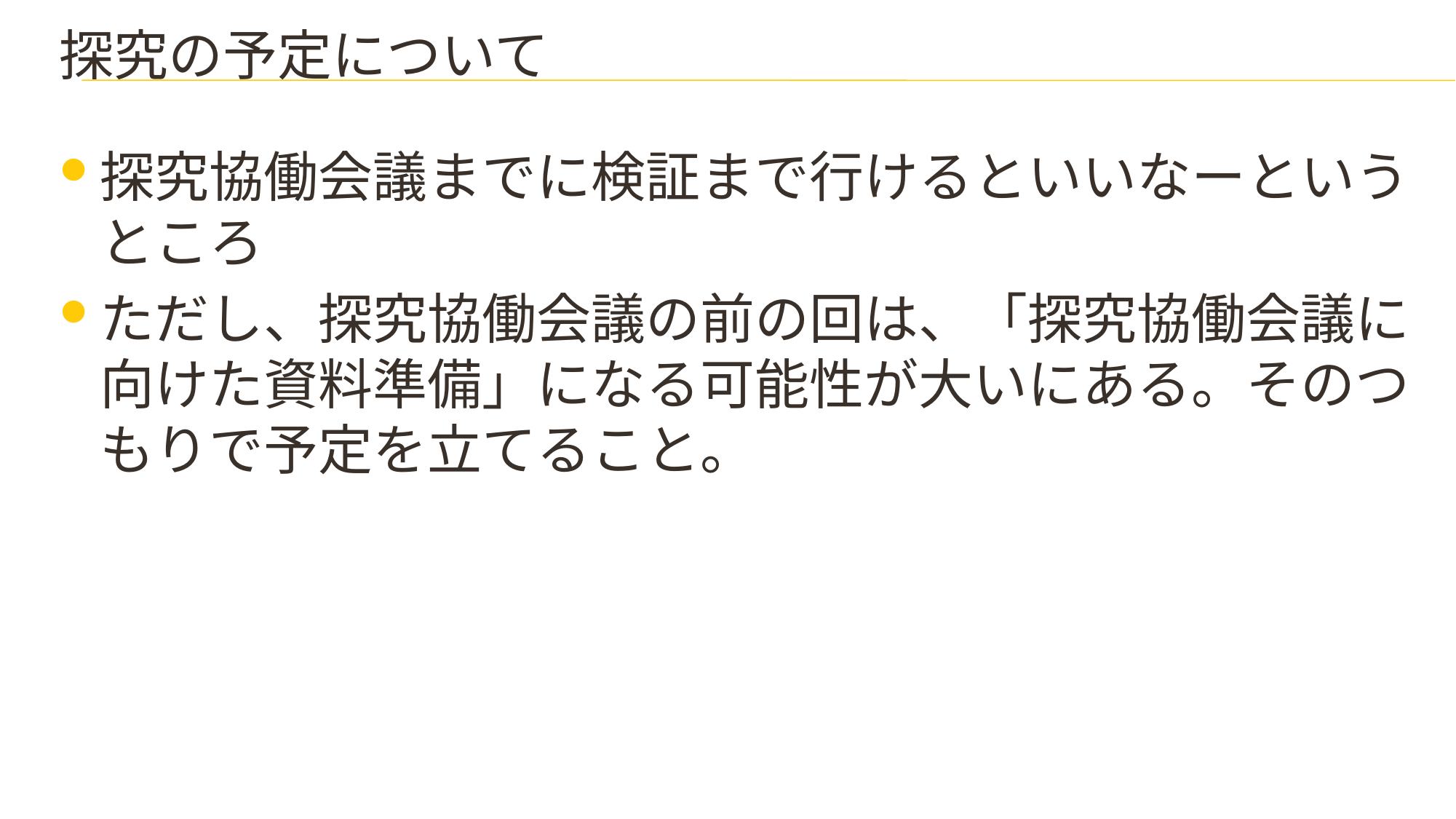

# 探究の予定について
探究協働会議までに検証まで行けるといいなーというところ
ただし、探究協働会議の前の回は、「探究協働会議に向けた資料準備」になる可能性が大いにある。そのつもりで予定を立てること。